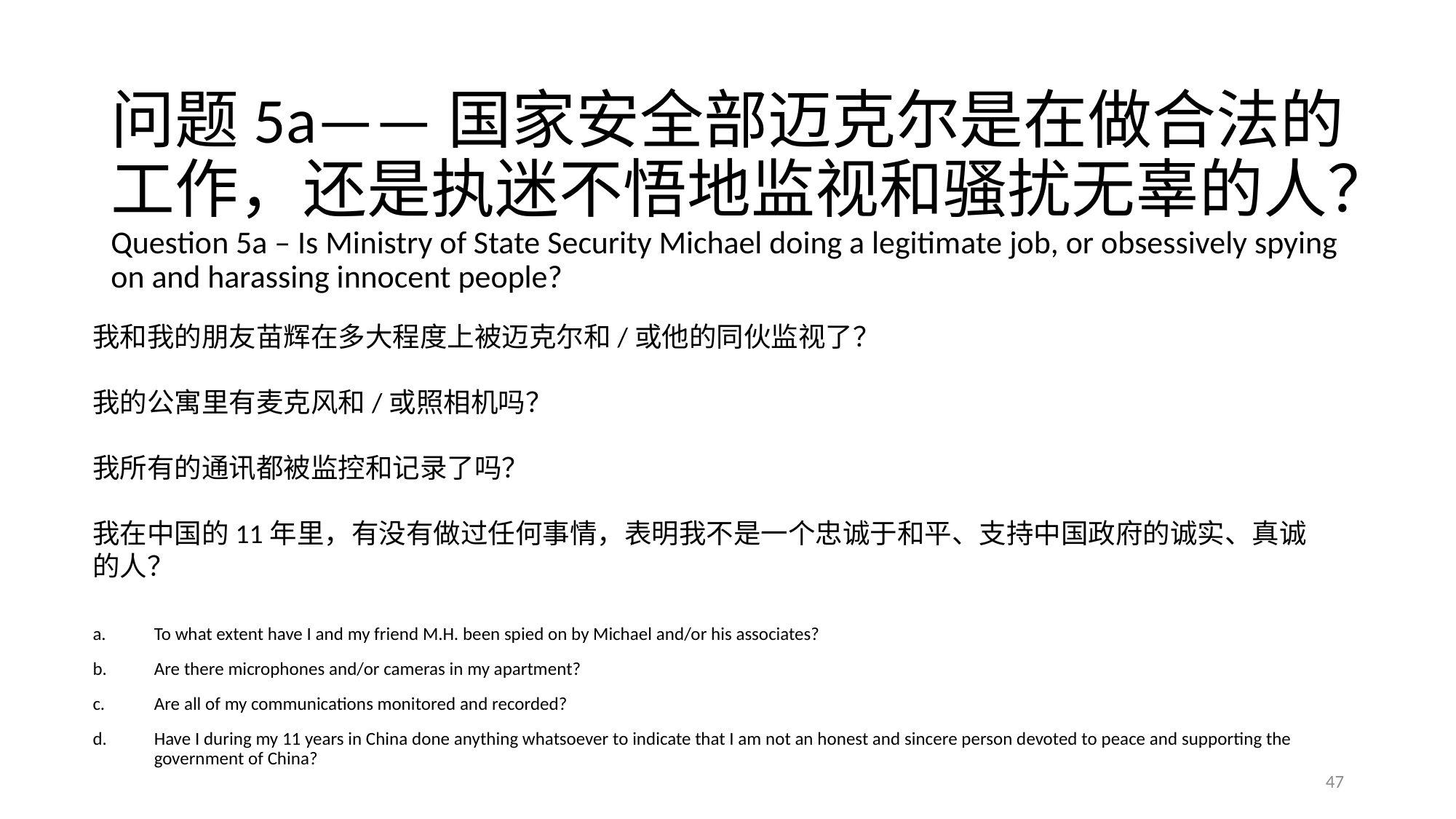

# 问题5a——国家安全部迈克尔是在做合法的工作，还是执迷不悟地监视和骚扰无辜的人？Question 5a – Is Ministry of State Security Michael doing a legitimate job, or obsessively spying on and harassing innocent people?
我和我的朋友苗辉在多大程度上被迈克尔和/或他的同伙监视了？

我的公寓里有麦克风和/或照相机吗？

我所有的通讯都被监控和记录了吗？

我在中国的11年里，有没有做过任何事情，表明我不是一个忠诚于和平、支持中国政府的诚实、真诚的人？
To what extent have I and my friend M.H. been spied on by Michael and/or his associates?
Are there microphones and/or cameras in my apartment?
Are all of my communications monitored and recorded?
Have I during my 11 years in China done anything whatsoever to indicate that I am not an honest and sincere person devoted to peace and supporting the government of China?
47